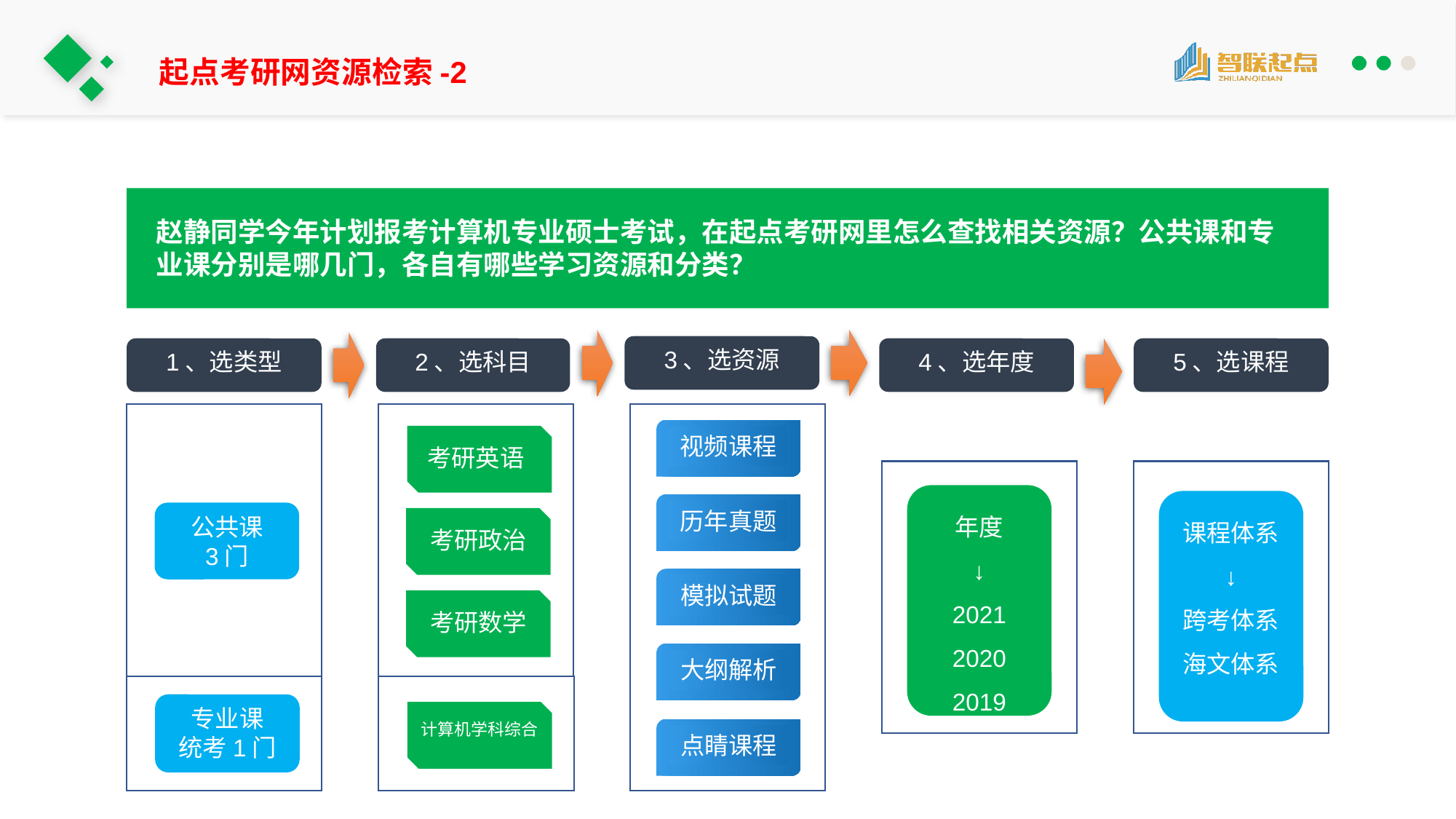

起点考研网资源检索-2

赵静同学今年计划报考计算机专业硕士考试，在起点考研网里怎么查找相关资源？公共课和专业课分别是哪几门，各自有哪些学习资源和分类？

3、选资源
5、选课程
4、选年度
2、选科目
1、选类型

视频课程

历年真题

模拟试题

大纲解析

点睛课程

公共课
3门

考研英语

考研政治

考研数学

年度
↓
2021
2020
2019

课程体系
↓
跨考体系
海文体系

专业课
统考1门

计算机学科综合